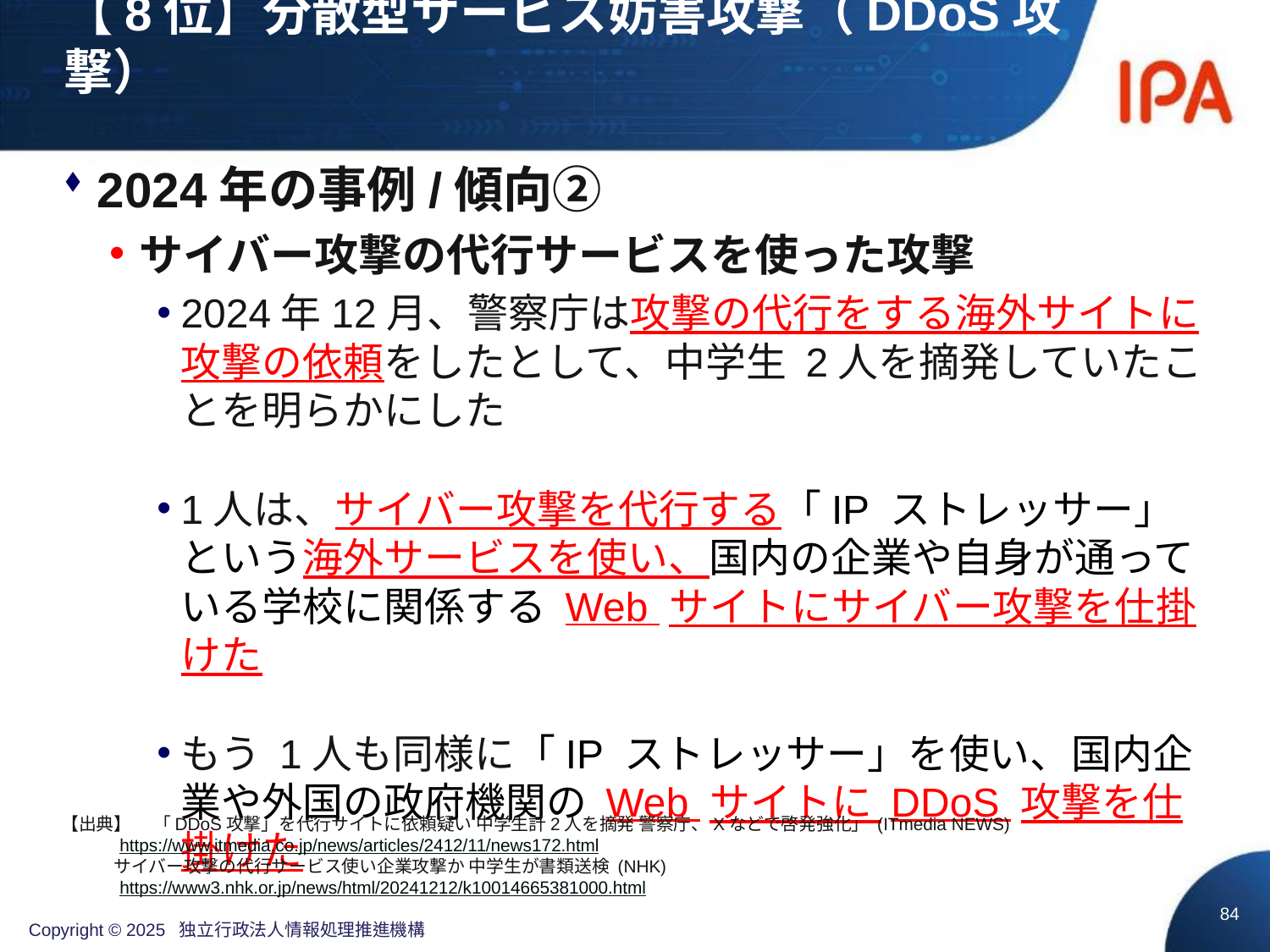

# 【8位】分散型サービス妨害攻撃（DDoS攻撃）
2024年の事例/傾向②
サイバー攻撃の代行サービスを使った攻撃
2024年12月、警察庁は攻撃の代行をする海外サイトに攻撃の依頼をしたとして、中学生 2人を摘発していたことを明らかにした

1人は、サイバー攻撃を代行する「IP ストレッサー」という海外サービスを使い、国内の企業や自身が通っている学校に関係する Web サイトにサイバー攻撃を仕掛けた

もう 1人も同様に「IP ストレッサー」を使い、国内企業や外国の政府機関の Web サイトに DDoS 攻撃を仕掛けた
【出典】　 「DDoS攻撃」を代行サイトに依頼疑い 中学生計2人を摘発 警察庁、Xなどで啓発強化」 (ITmedia NEWS)
            https://www.itmedia.co.jp/news/articles/2412/11/news172.html
            サイバー攻撃の代行サービス使い企業攻撃か 中学生が書類送検 (NHK)
            https://www3.nhk.or.jp/news/html/20241212/k10014665381000.html
84
Copyright © 2025  独立行政法人情報処理推進機構